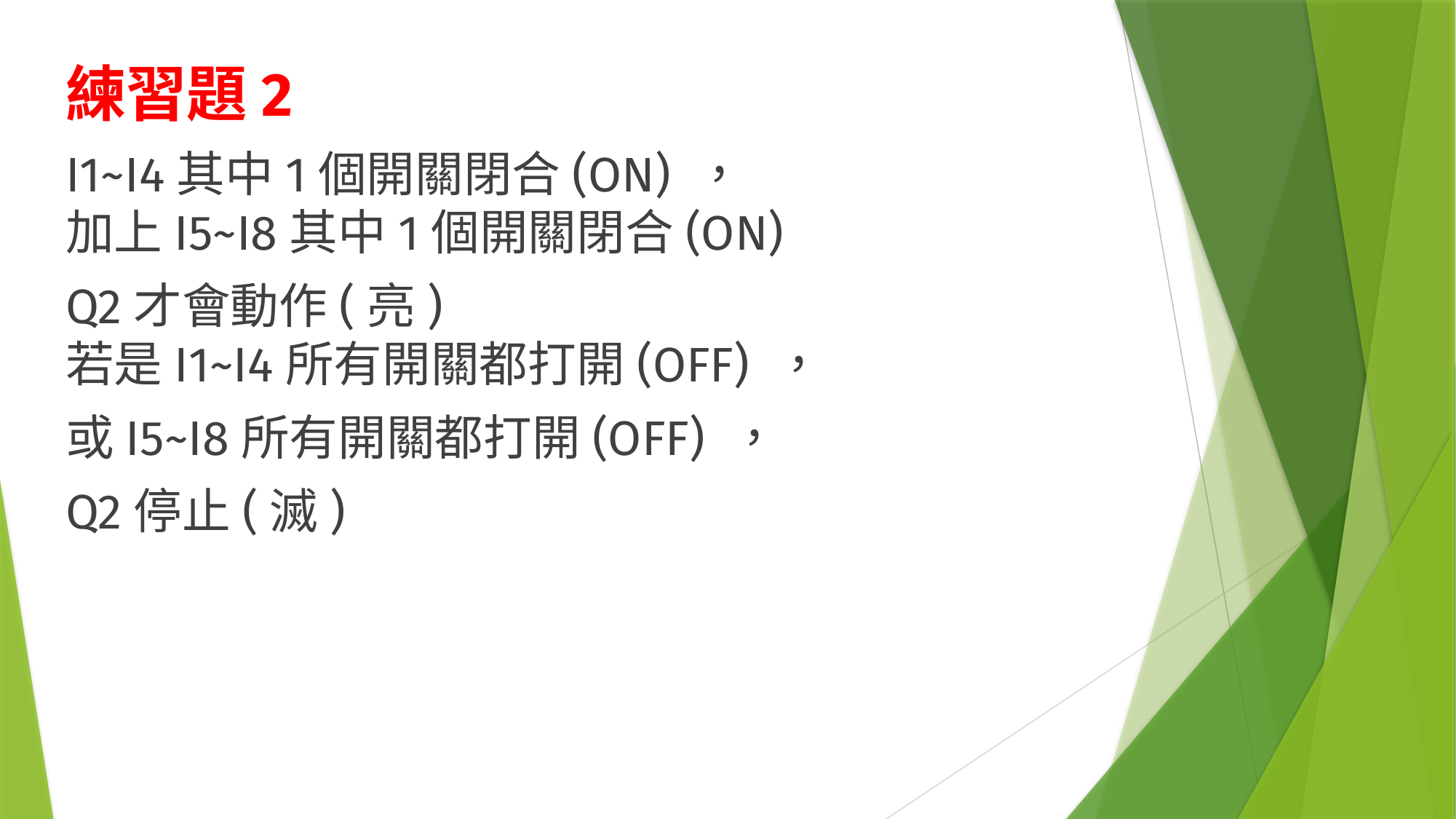

練習題2
I1~I4其中1個開關閉合(ON) ，
加上I5~I8其中1個開關閉合(ON)
Q2才會動作(亮)
若是I1~I4所有開關都打開(OFF) ，
或I5~I8所有開關都打開(OFF) ，
Q2停止(滅)